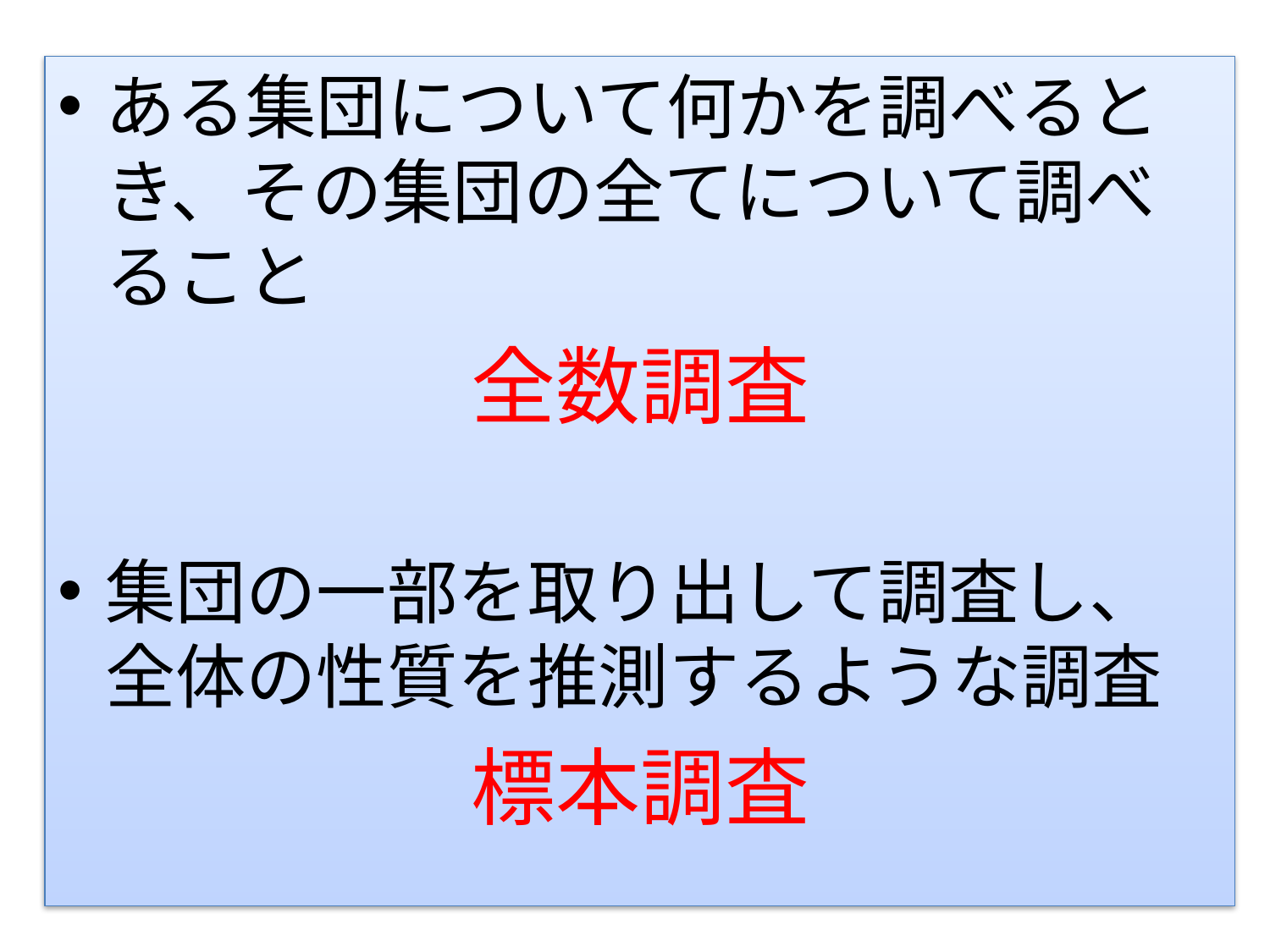

ある集団について何かを調べるとき、その集団の全てについて調べること
全数調査

集団の一部を取り出して調査し、全体の性質を推測するような調査
標本調査